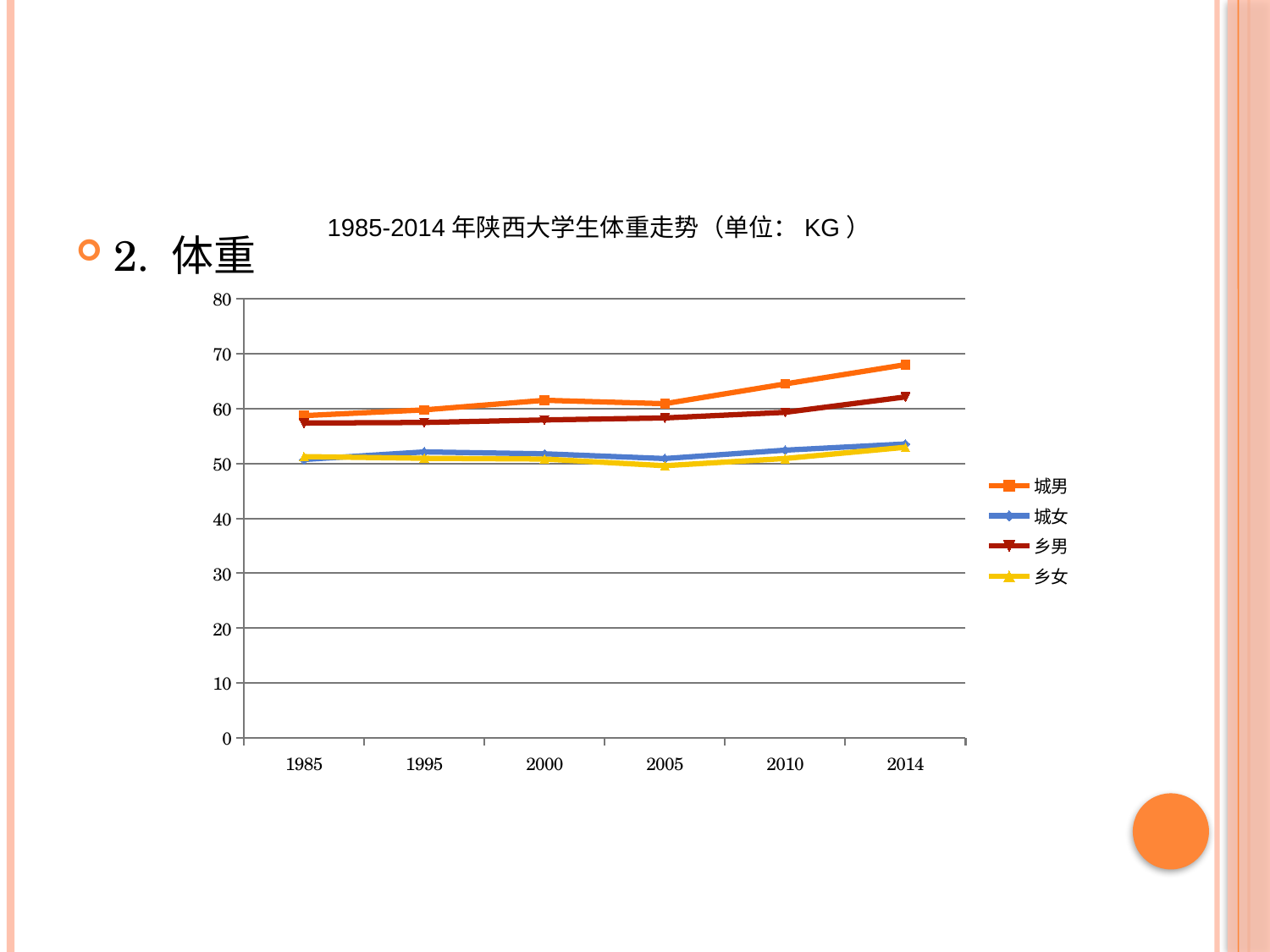

#
1985-2014年陕西大学生体重走势（单位：KG）
2. 体重

### Chart

| Category | 城男 | 城女 | 乡男 | 乡女 |
|---|---|---|---|---|
| 1985 | 58.72 | 50.73 | 57.37 | 51.26 |
| 1995 | 59.77 | 52.11 | 57.47 | 50.95 |
| 2000 | 61.52 | 51.77 | 57.94 | 50.81 |
| 2005 | 60.9 | 50.9 | 58.3 | 49.6 |
| 2010 | 64.49 | 52.43 | 59.32 | 50.91 |
| 2014 | 68.01 | 53.56 | 62.13 | 52.96 |